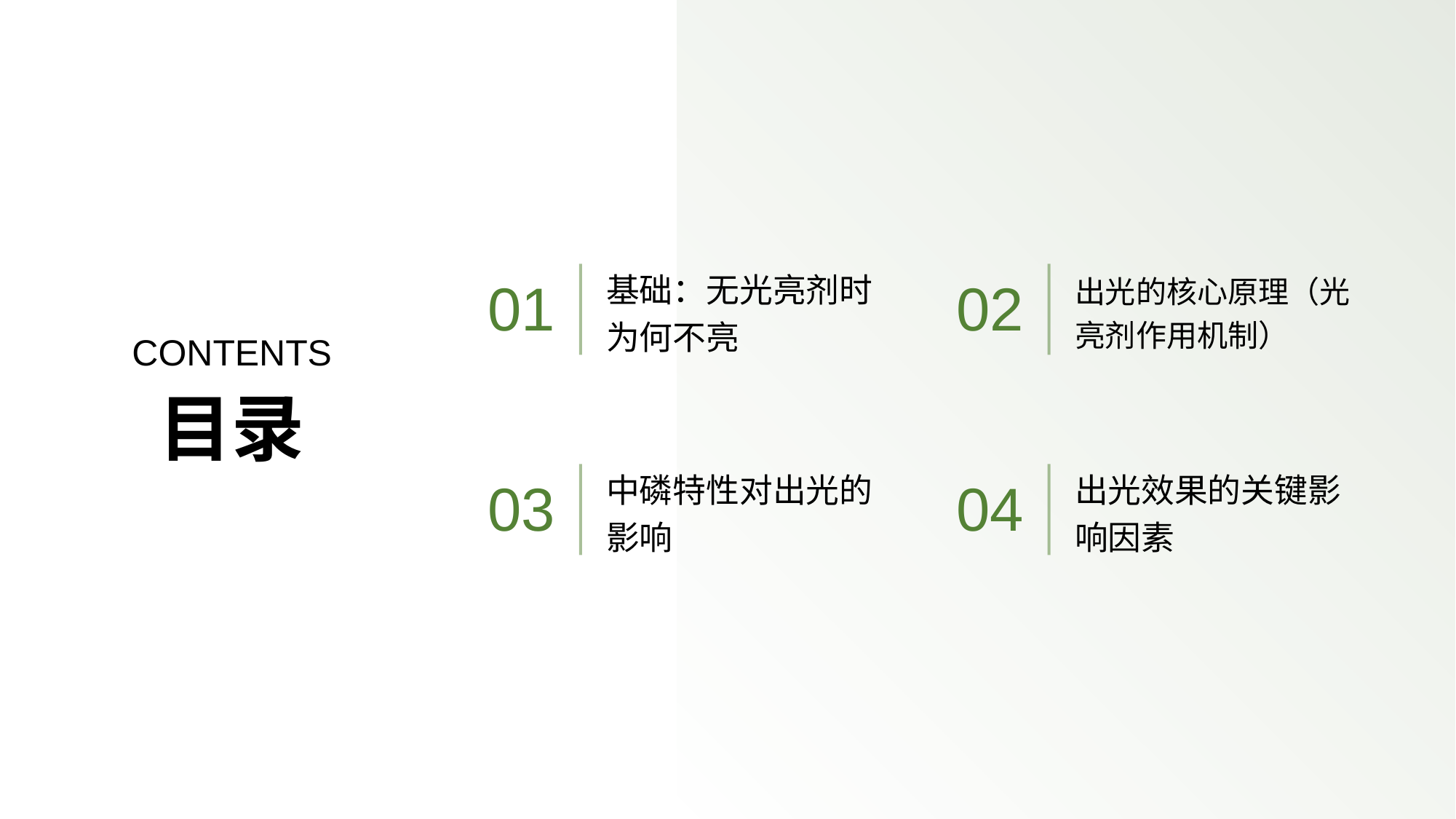

基础：无光亮剂时为何不亮
出光的核心原理（光亮剂作用机制）

01
02
CONTENTS
目录
中磷特性对出光的影响
出光效果的关键影响因素

03
04